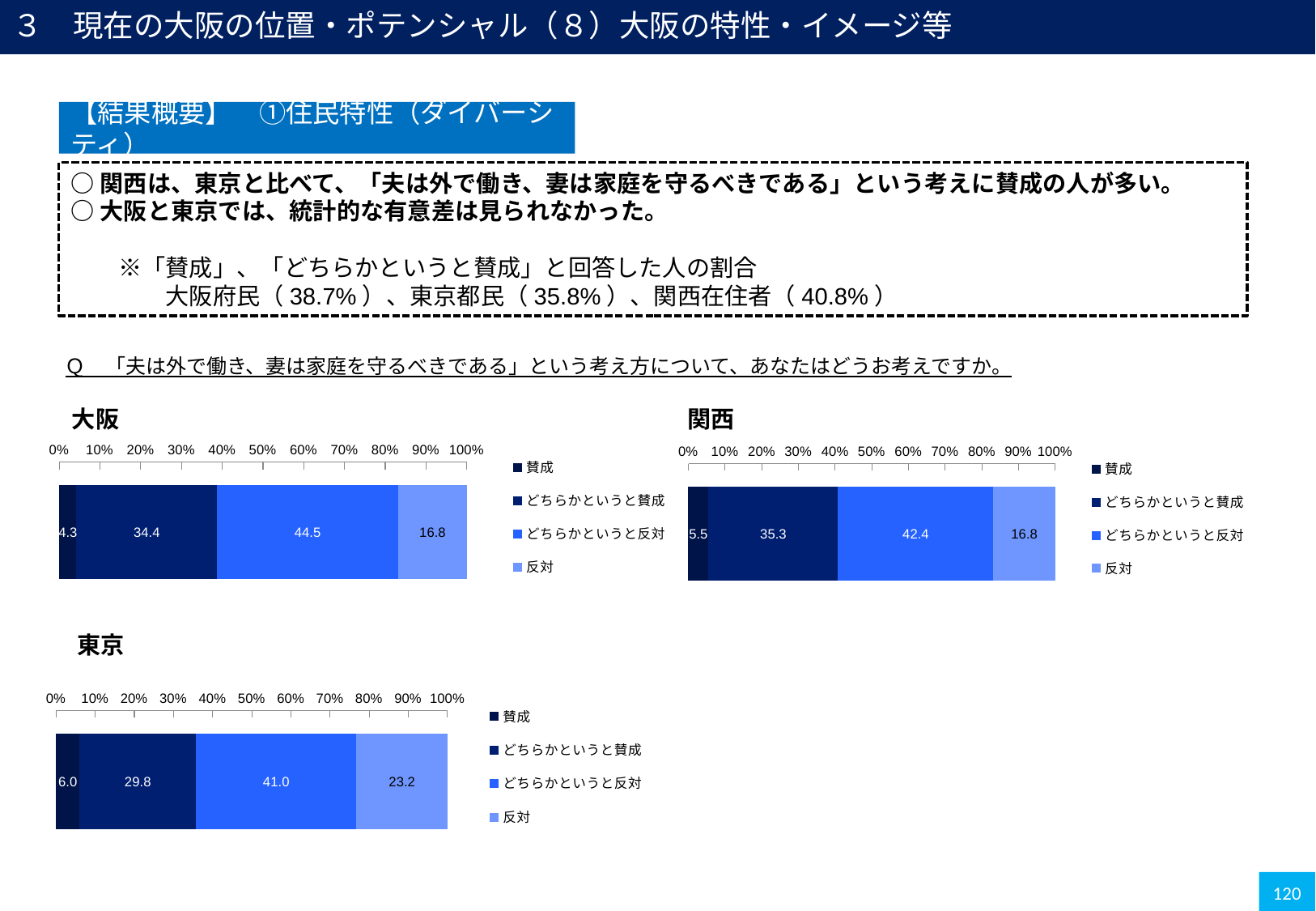

３　現在の大阪の位置・ポテンシャル（８）大阪の特性・イメージ等
【結果概要】　①住民特性（ダイバーシティ）
○関西は、東京と比べて、「夫は外で働き、妻は家庭を守るべきである」という考えに賛成の人が多い。
○大阪と東京では、統計的な有意差は見られなかった。

　　※「賛成」、「どちらかというと賛成」と回答した人の割合
　　　　大阪府民（38.7%）、東京都民（35.8%）、関西在住者（40.8%）
Ｑ　「夫は外で働き、妻は家庭を守るべきである」という考え方について、あなたはどうお考えですか。
関西
大阪

### Chart

| Category | 賛成 | どちらかというと賛成 | どちらかというと反対 | 反対 |
|---|---|---|---|---|

### Chart

| Category | 賛成 | どちらかというと賛成 | どちらかというと反対 | 反対 |
|---|---|---|---|---|
東京

### Chart

| Category | 賛成 | どちらかというと賛成 | どちらかというと反対 | 反対 |
|---|---|---|---|---|
120